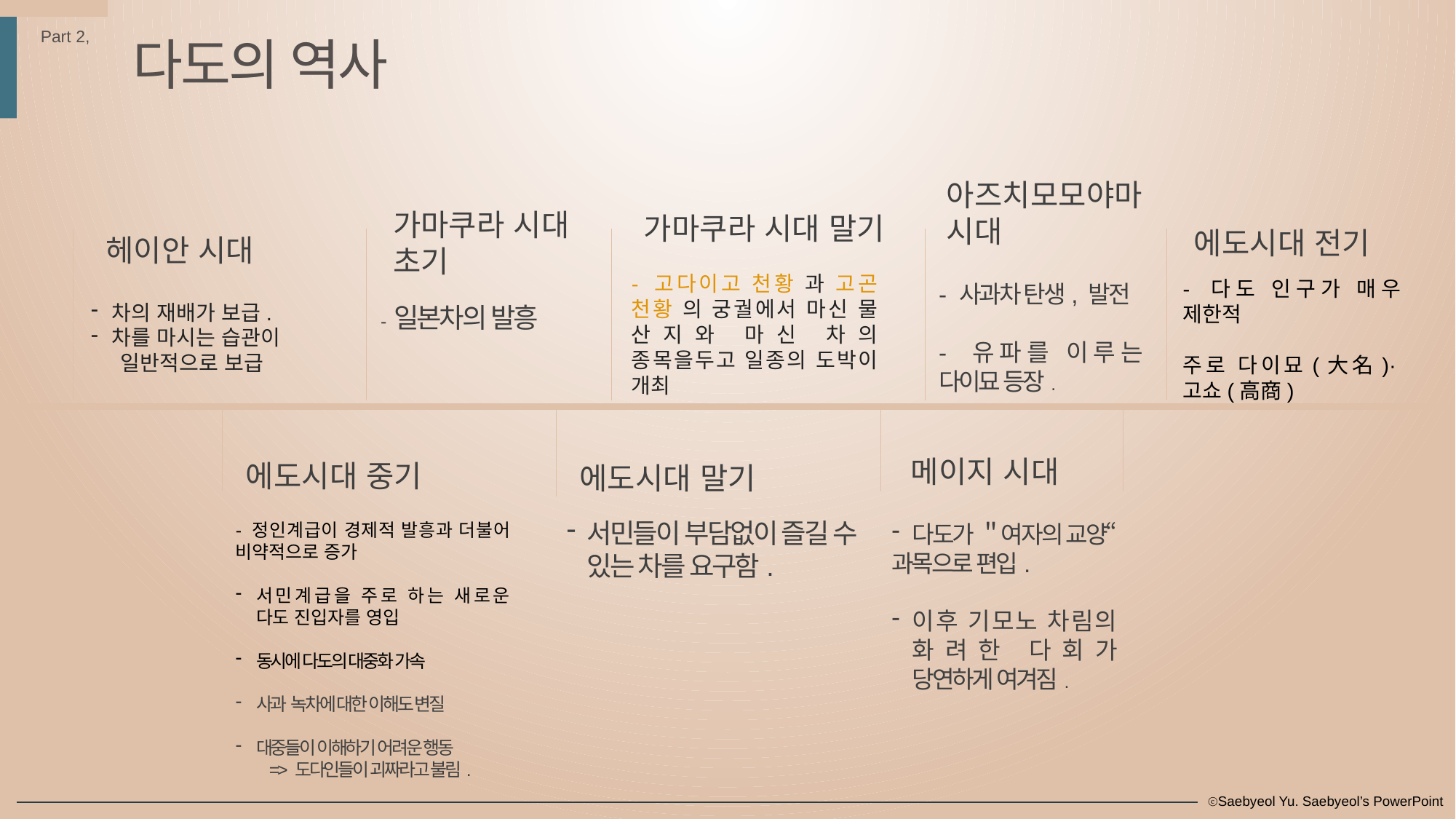

Part 2,
다도의 역사
아즈치모모야마
시대
가마쿠라 시대
초기
가마쿠라 시대 말기
에도시대 전기
헤이안 시대
- 고다이고 천황 과 고곤 천황 의 궁궐에서 마신 물 산지와 마신 차의 종목을두고 일종의 도박이 개최
- 다도 인구가 매우 제한적

주로 다이묘(大名)·고쇼(高商)
- 사과차 탄생, 발전

- 유파를 이루는 다이묘 등장.

차의 재배가 보급.
차를 마시는 습관이
    일반적으로 보급
- 일본차의 발흥
메이지 시대
에도시대 중기
에도시대 말기
서민들이 부담없이 즐길 수 있는 차를 요구함.

- 정인계급이 경제적 발흥과 더불어 비약적으로 증가

서민계급을 주로 하는 새로운 다도 진입자를 영입

동시에 다도의 대중화 가속

사과  녹차에 대한 이해도 변질

대중들이 이해하기 어려운 행동
           => 도다인들이 괴짜라고 불림.
다도가 ＂여자의 교양“
과목으로 편입.

이후 기모노 차림의 화려한 다회가 당연하게 여겨짐.